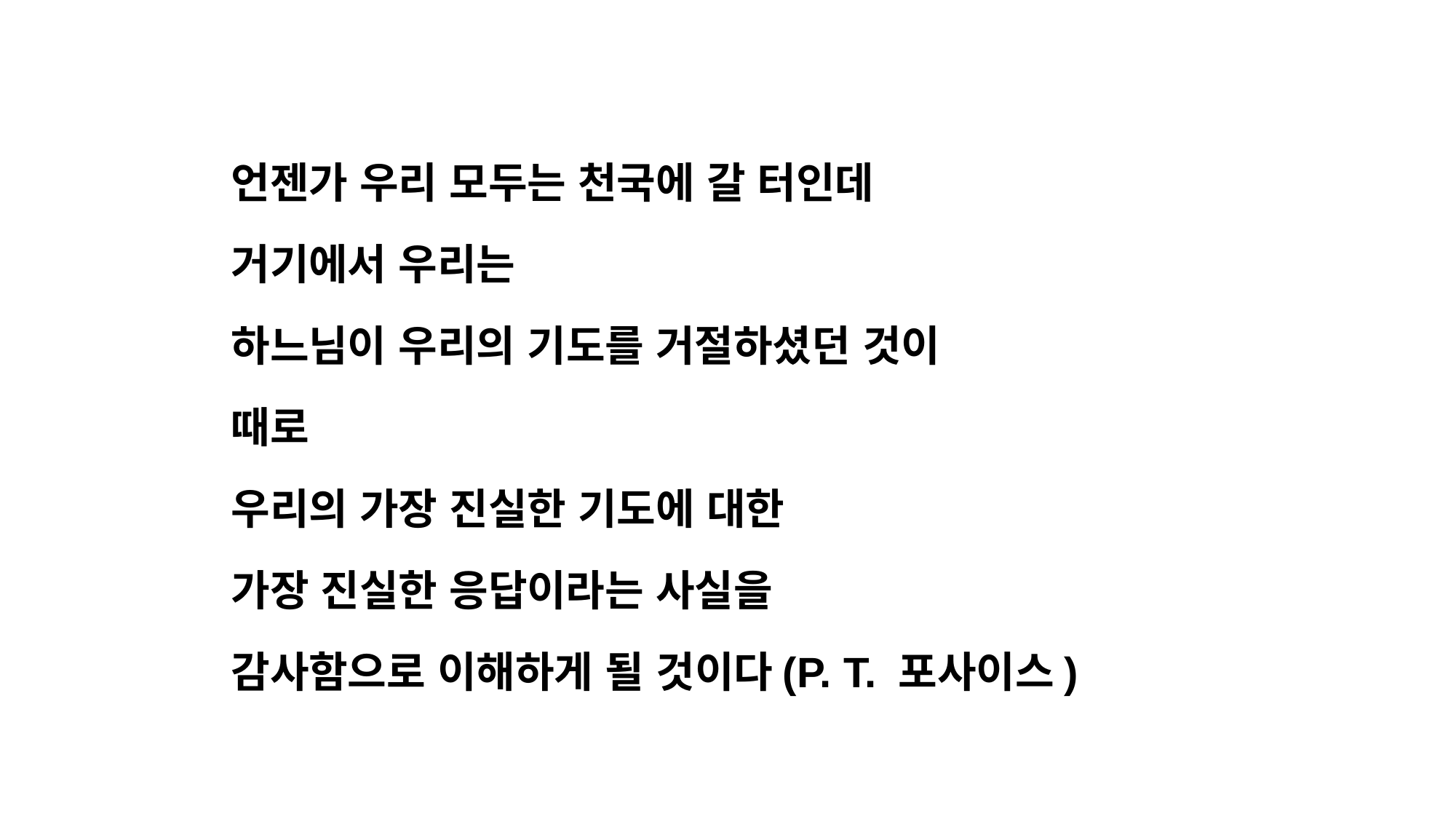

언젠가 우리 모두는 천국에 갈 터인데
거기에서 우리는
하느님이 우리의 기도를 거절하셨던 것이
때로
우리의 가장 진실한 기도에 대한
가장 진실한 응답이라는 사실을
감사함으로 이해하게 될 것이다(P. T. 포사이스)